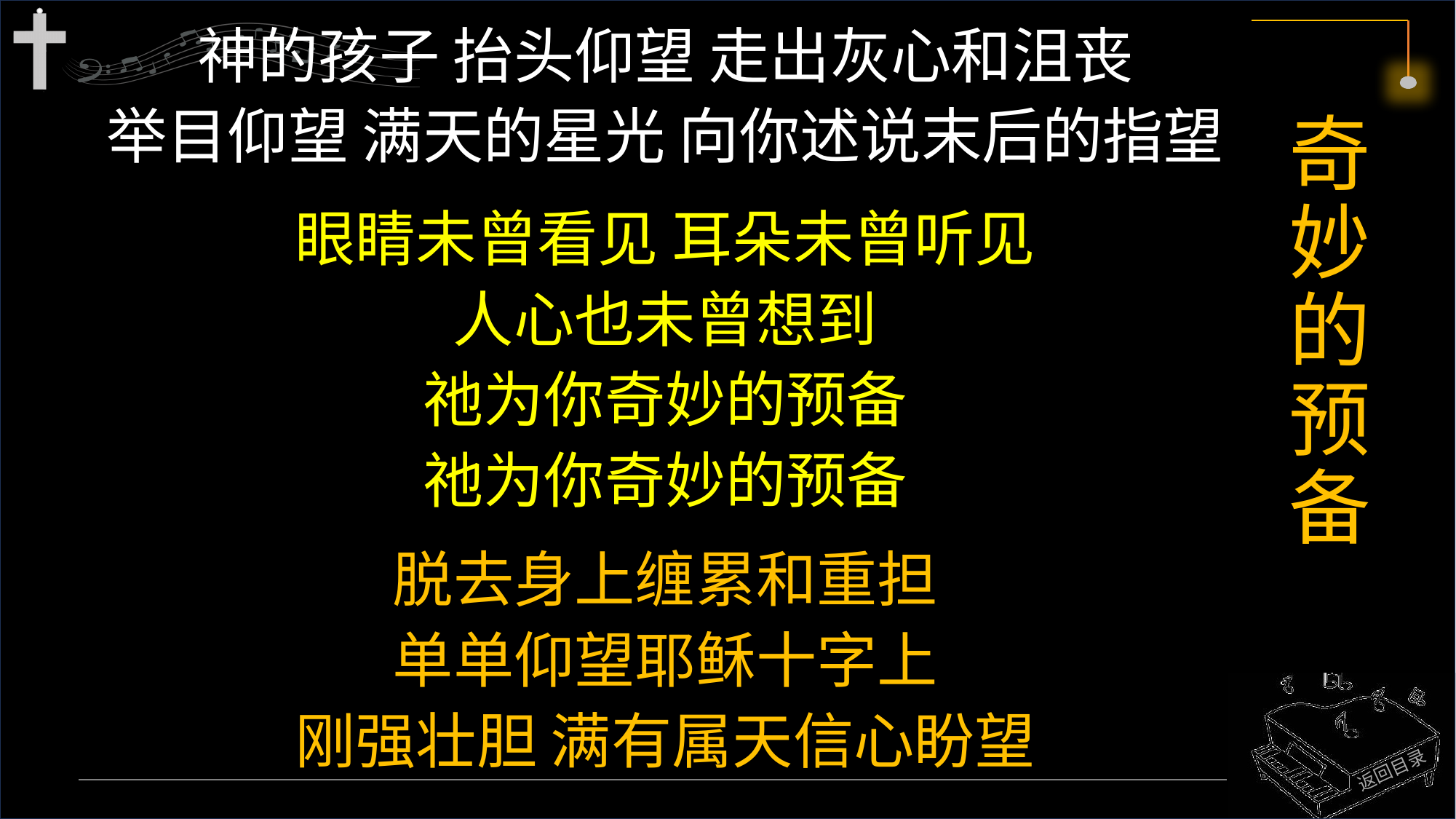

神的孩子 抬头仰望 走出灰心和沮丧
举目仰望 满天的星光 向你述说末后的指望

眼睛未曾看见 耳朵未曾听见
人心也未曾想到
祂为你奇妙的预备
祂为你奇妙的预备

脱去身上缠累和重担
单单仰望耶稣十字上
刚强壮胆 满有属天信心盼望
# 奇妙的预备